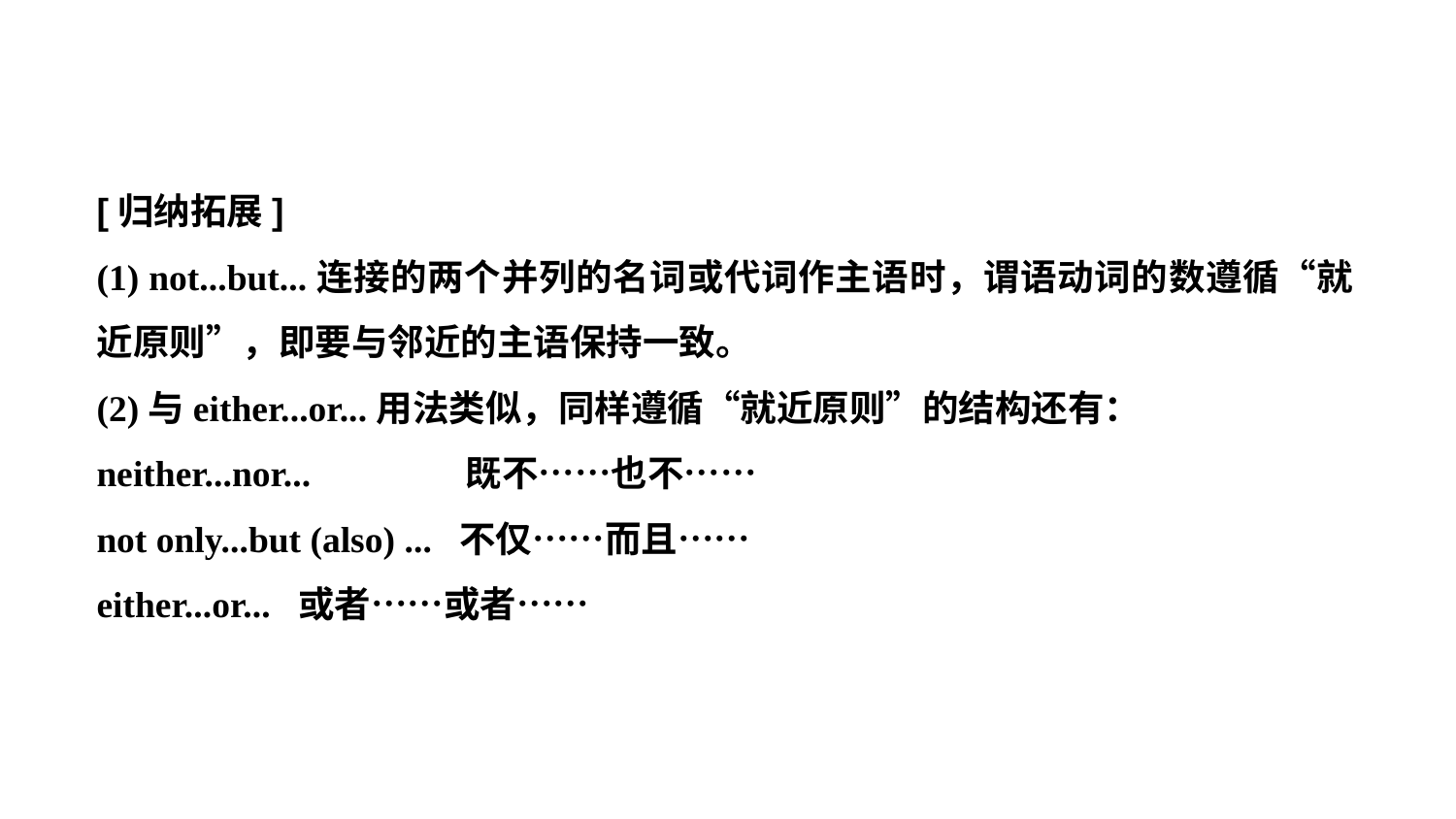

[归纳拓展]
(1) not...but...连接的两个并列的名词或代词作主语时，谓语动词的数遵循“就近原则”，即要与邻近的主语保持一致。
(2)与either...or...用法类似，同样遵循“就近原则”的结构还有：
neither...nor...　　　　既不……也不……
not only...but (also) ...  不仅……而且……
either...or...  或者……或者……